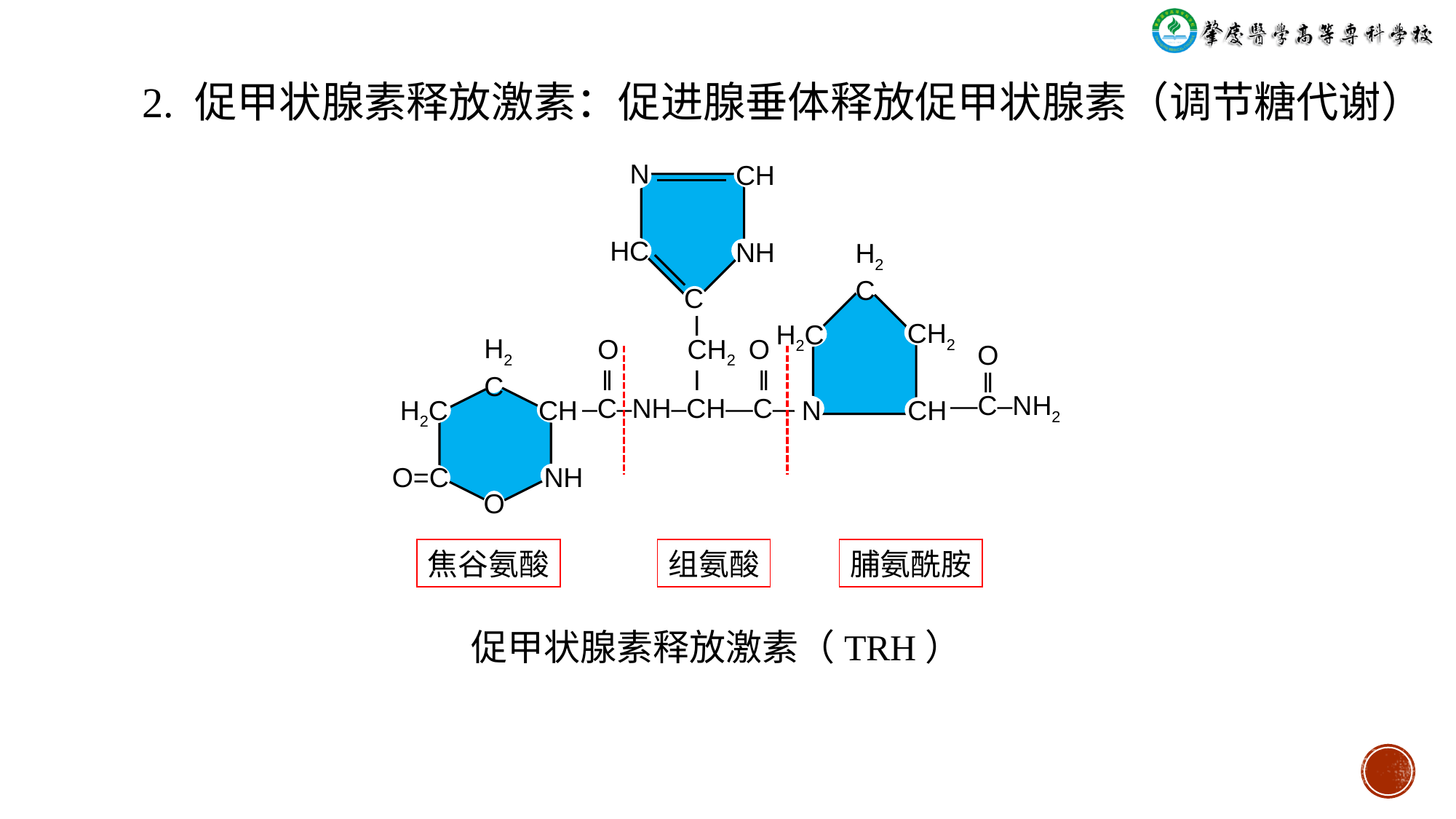

2. 促甲状腺素释放激素：促进腺垂体释放促甲状腺素（调节糖代谢）
N
CH

HC
NH

H2
C

C

               ǀ
  O         CH2   O
   ǁ           ǀ        ǁ
‒C‒NH‒CH—C—
CH2
H2C

H2
C
    O
      ǁ
—C‒NH2

H2C
CH
N
CH

O=C
NH

O

焦谷氨酸
组氨酸
脯氨酰胺
促甲状腺素释放激素（TRH）